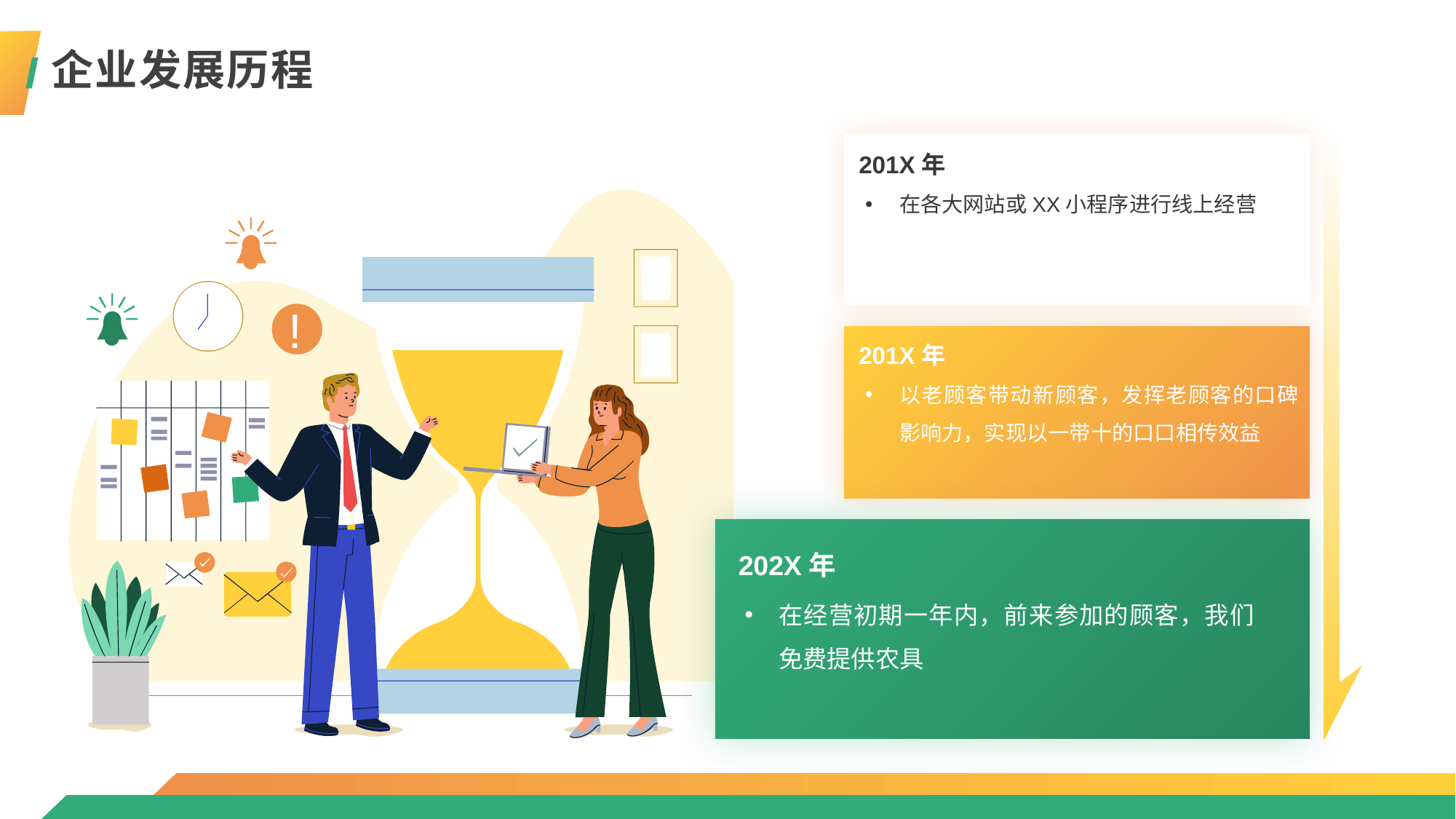

企业发展历程

201X年
在各大网站或XX小程序进行线上经营

!

201X年
以老顾客带动新顾客，发挥老顾客的口碑影响力，实现以一带十的口口相传效益

202X年
在经营初期一年内，前来参加的顾客，我们免费提供农具